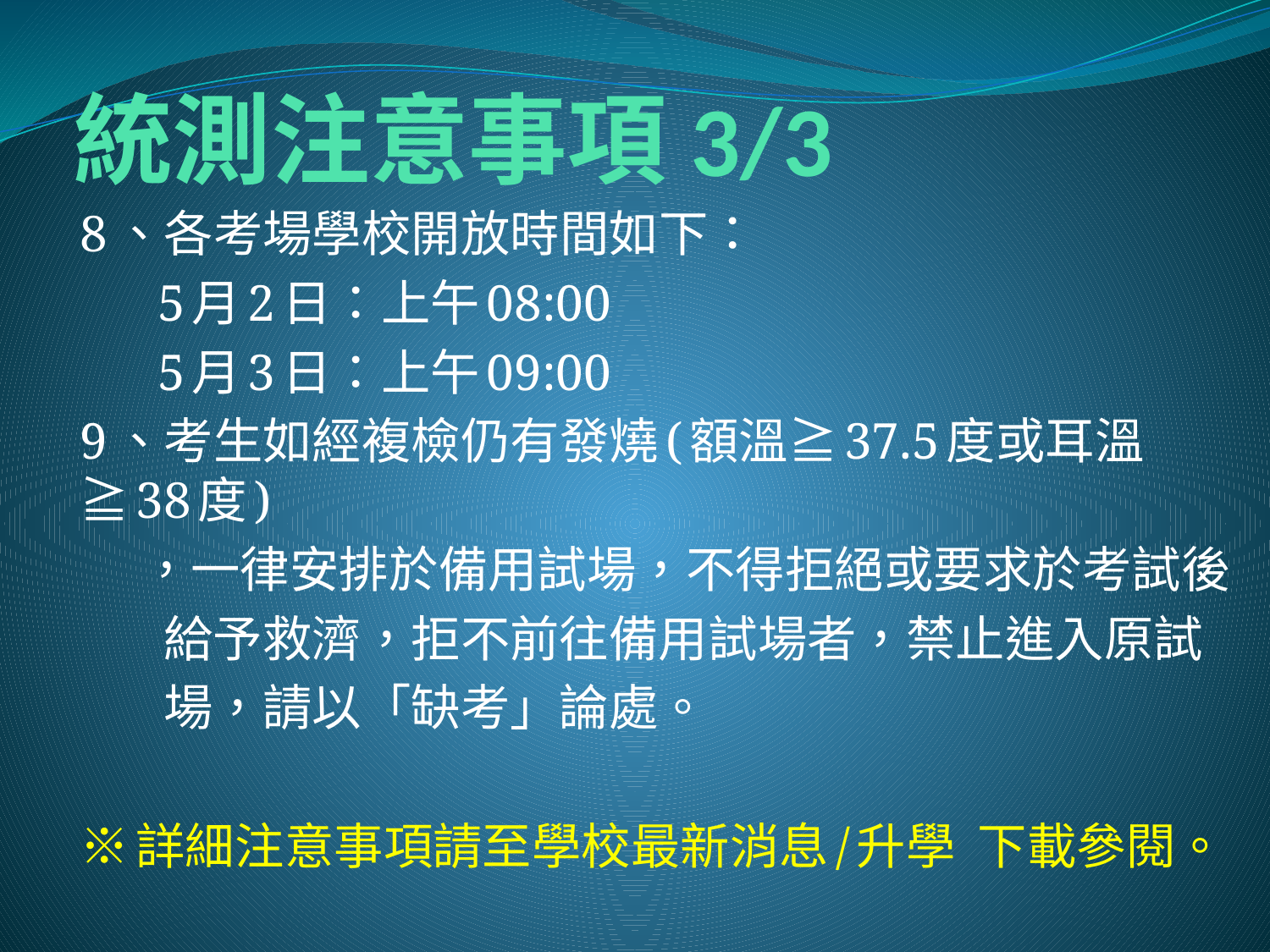

# 統測注意事項3/3
8、各考場學校開放時間如下：
      5月2日：上午08:00
      5月3日：上午09:00
9、考生如經複檢仍有發燒(額溫≧37.5度或耳溫≧38度)
     ，一律安排於備用試場，不得拒絕或要求於考試後
       給予救濟，拒不前往備用試場者，禁止進入原試
       場，請以「缺考」論處。

※詳細注意事項請至學校最新消息/升學  下載參閱。